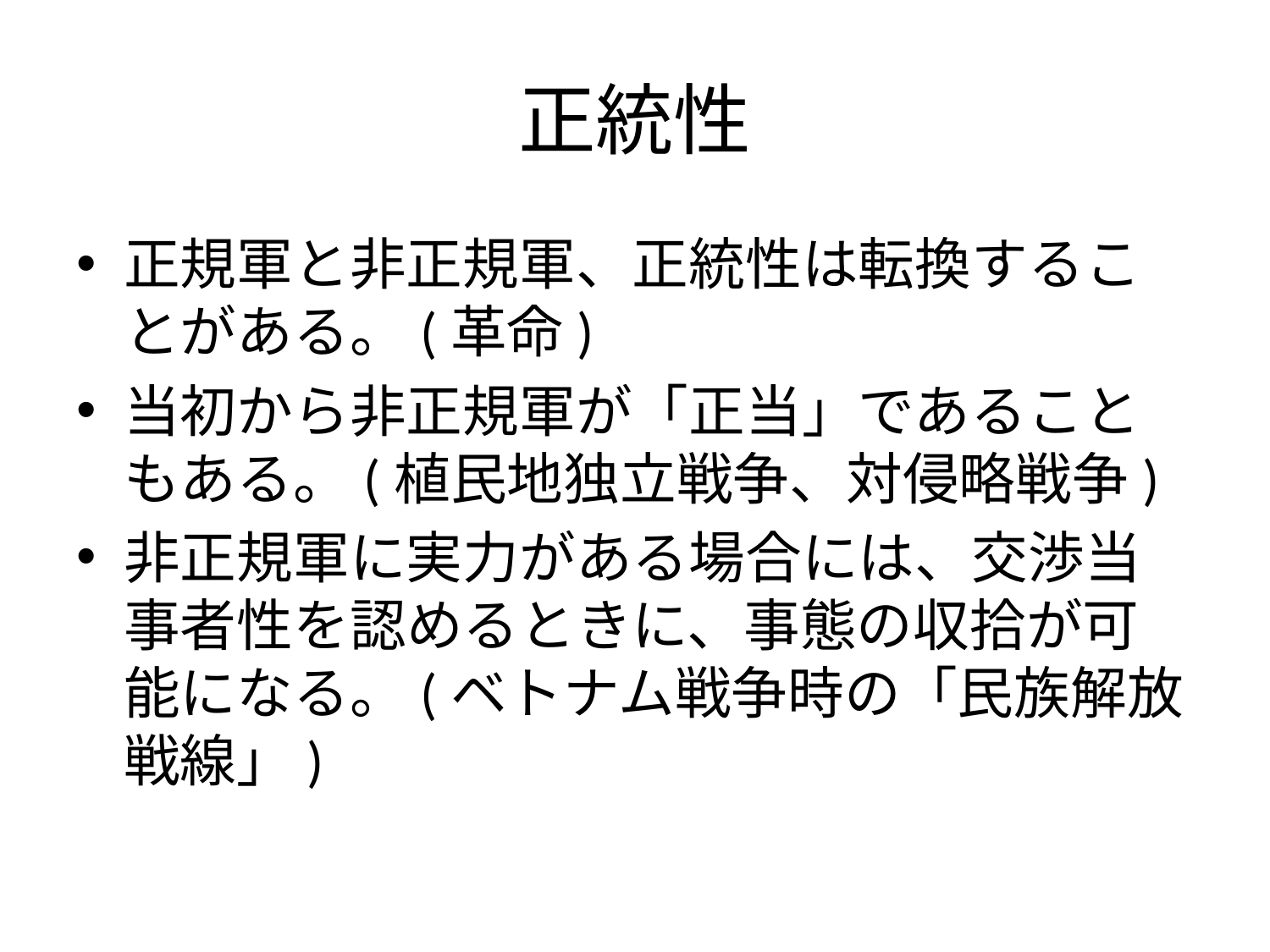

# 正統性
正規軍と非正規軍、正統性は転換することがある。(革命)
当初から非正規軍が「正当」であることもある。(植民地独立戦争、対侵略戦争)
非正規軍に実力がある場合には、交渉当事者性を認めるときに、事態の収拾が可能になる。(ベトナム戦争時の「民族解放戦線」)